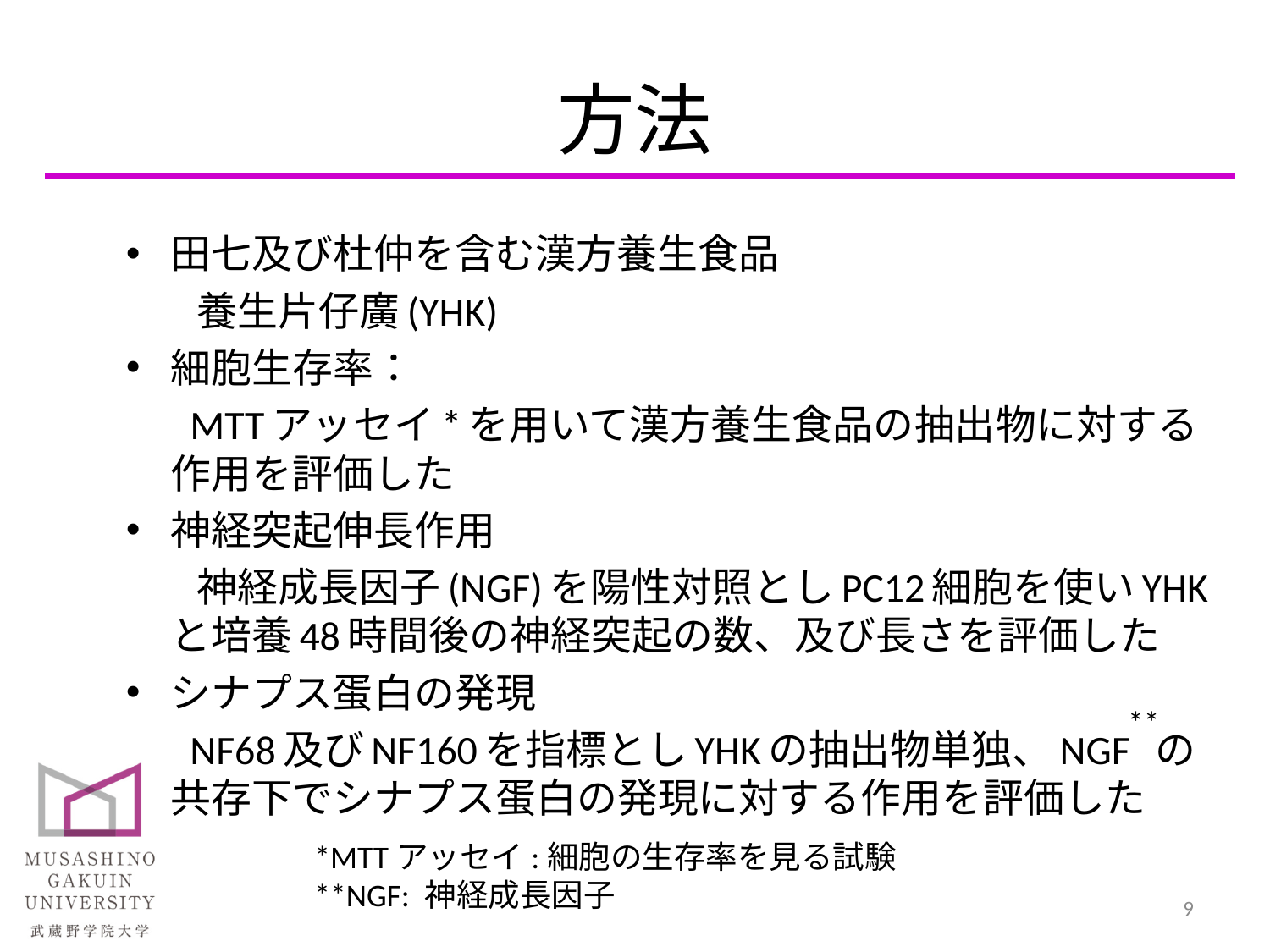

# 方法
田七及び杜仲を含む漢方養生食品
       養生片仔廣(YHK)
細胞生存率：
       MTTアッセイ*を用いて漢方養生食品の抽出物に対する作用を評価した
神経突起伸長作用
       神経成長因子(NGF)を陽性対照としPC12細胞を使いYHKと培養48時間後の神経突起の数、及び長さを評価した
シナプス蛋白の発現
       NF68及びNF160を指標としYHKの抽出物単独、NGF  の共存下でシナプス蛋白の発現に対する作用を評価した

**
*MTTアッセイ:細胞の生存率を見る試験
**NGF: 神経成長因子
9